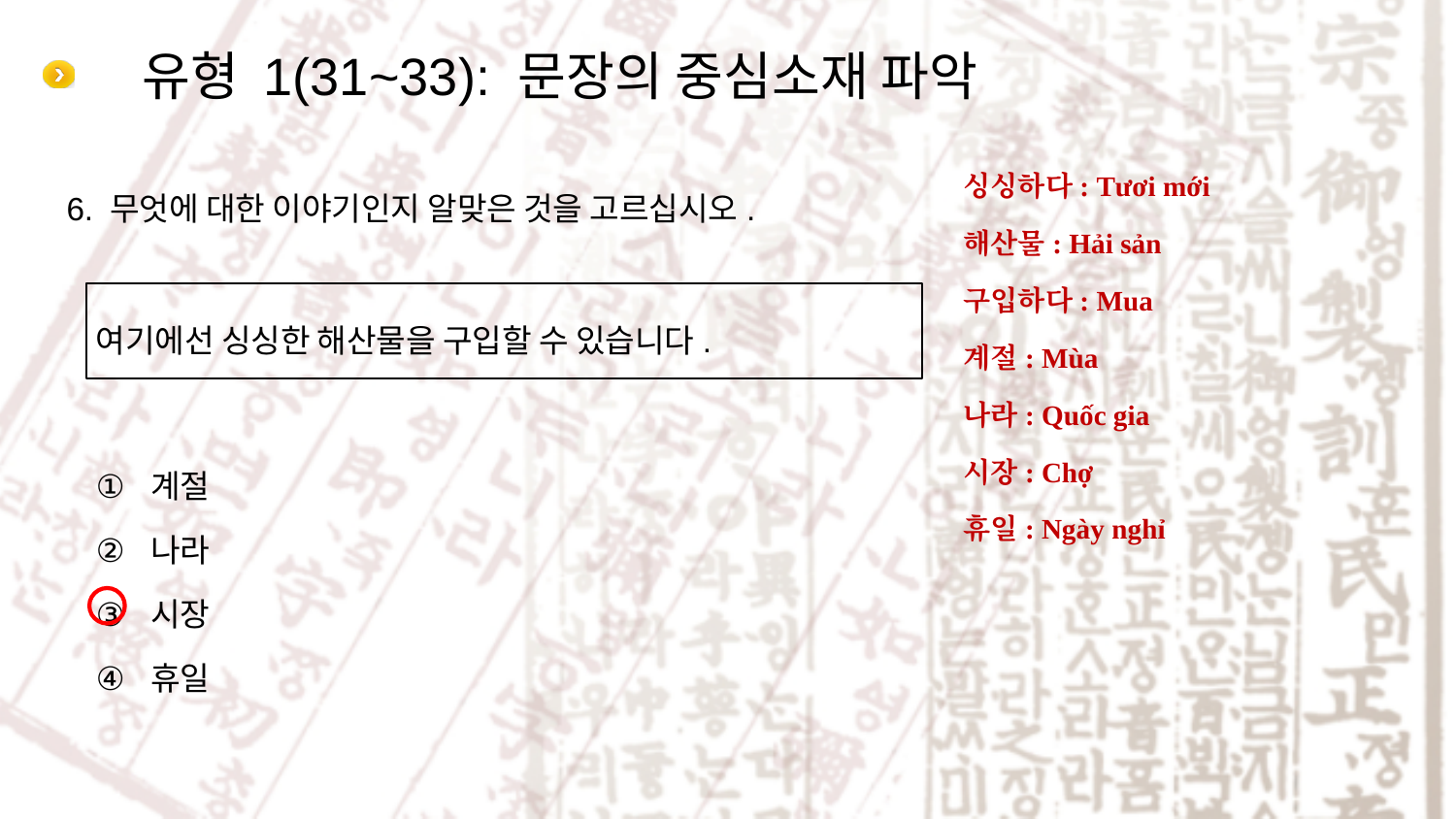

# 유형 1(31~33): 문장의 중심소재 파악
싱싱하다: Tươi mới
해산물: Hải sản
구입하다: Mua
계절: Mùa
나라: Quốc gia
시장: Chợ
휴일: Ngày nghỉ
6. 무엇에 대한 이야기인지 알맞은 것을 고르십시오.
여기에선 싱싱한 해산물을 구입할 수 있습니다.
계절
나라
시장
휴일